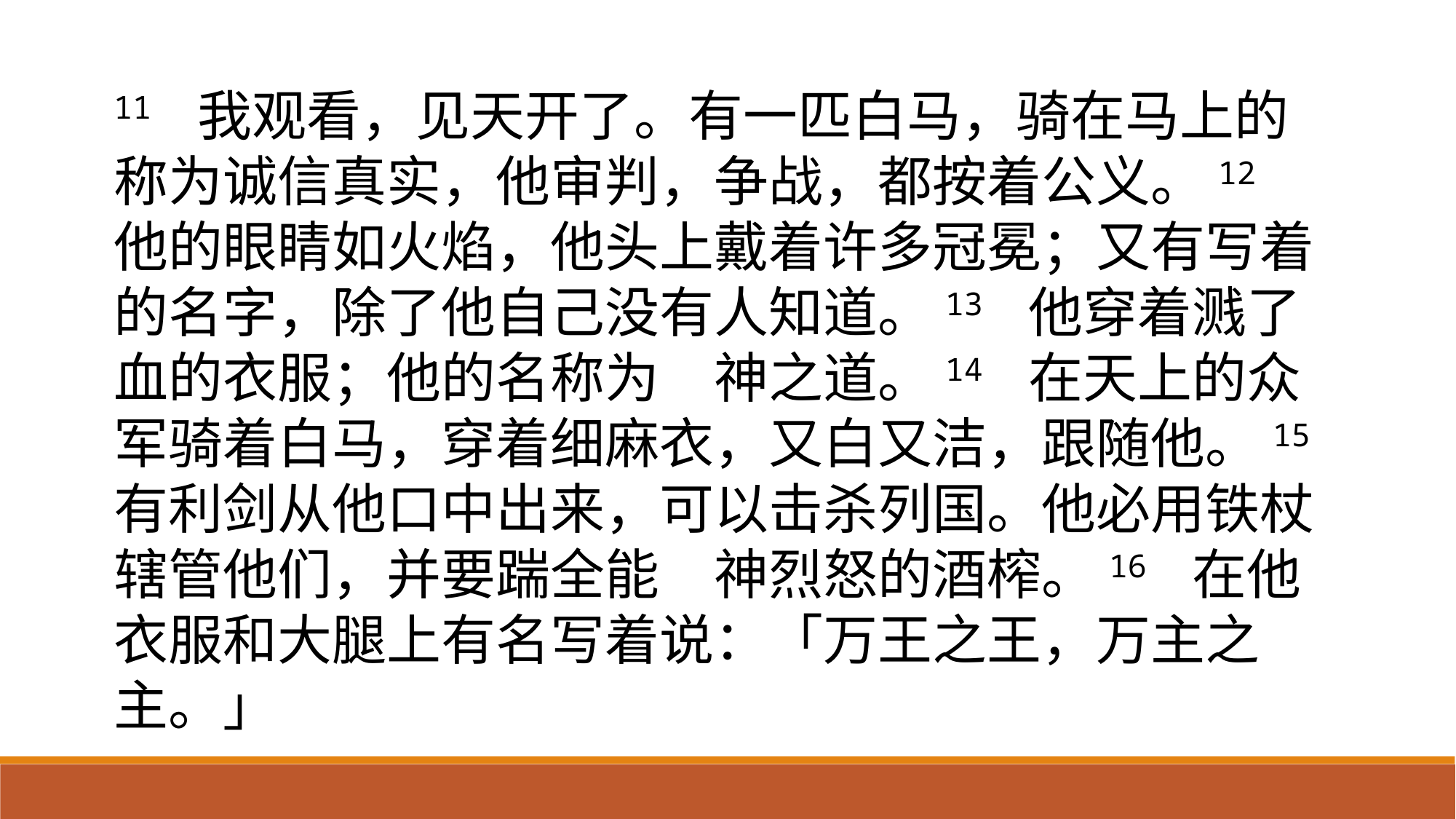

11 我观看，见天开了。有一匹白马，骑在马上的称为诚信真实，他审判，争战，都按着公义。12 他的眼睛如火焰，他头上戴着许多冠冕；又有写着的名字，除了他自己没有人知道。13 他穿着溅了血的衣服；他的名称为　神之道。14 在天上的众军骑着白马，穿着细麻衣，又白又洁，跟随他。15 有利剑从他口中出来，可以击杀列国。他必用铁杖辖管他们，并要踹全能　神烈怒的酒榨。16 在他衣服和大腿上有名写着说：「万王之王，万主之主。」